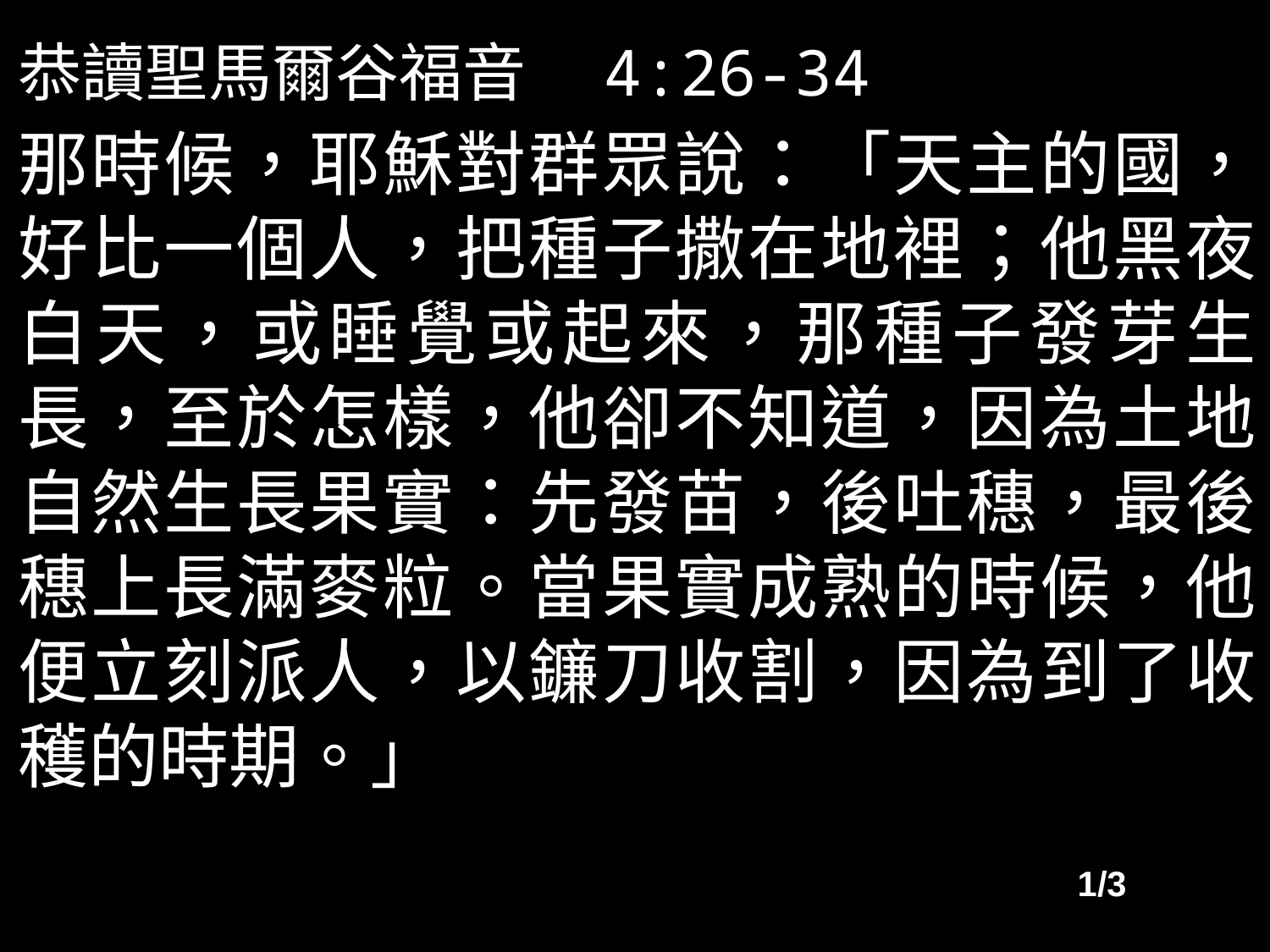

恭讀聖馬爾谷福音　4:26-34
那時候，耶穌對群眾說：「天主的國，好比一個人，把種子撒在地裡；他黑夜白天，或睡覺或起來，那種子發芽生長，至於怎樣，他卻不知道，因為土地自然生長果實：先發苗，後吐穗，最後穗上長滿麥粒。當果實成熟的時候，他便立刻派人，以鐮刀收割，因為到了收穫的時期。」

1/3